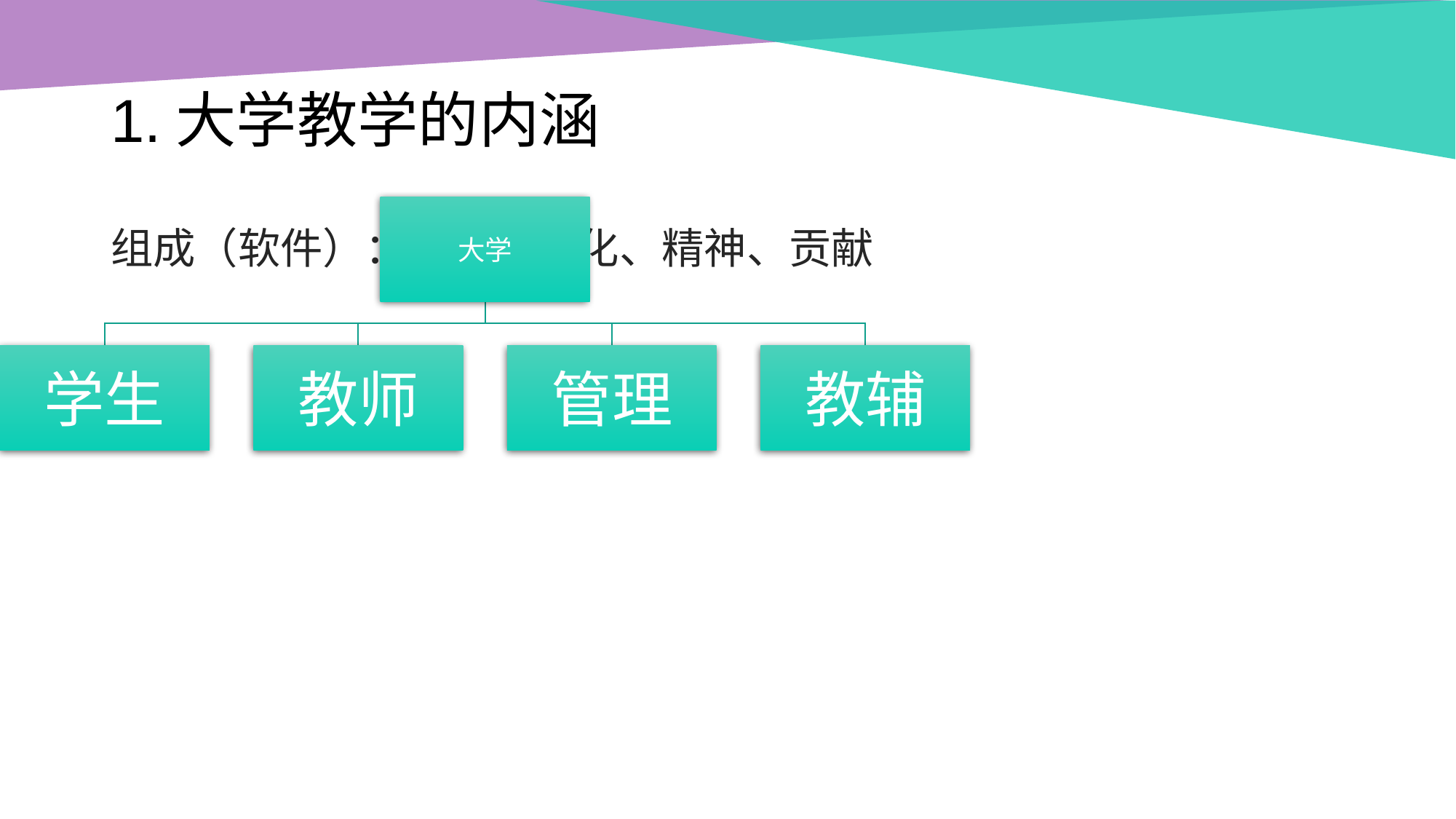

1.大学教学的内涵
组成（软件）：历史、文化、精神、贡献

大学
学生
教师
管理
教辅